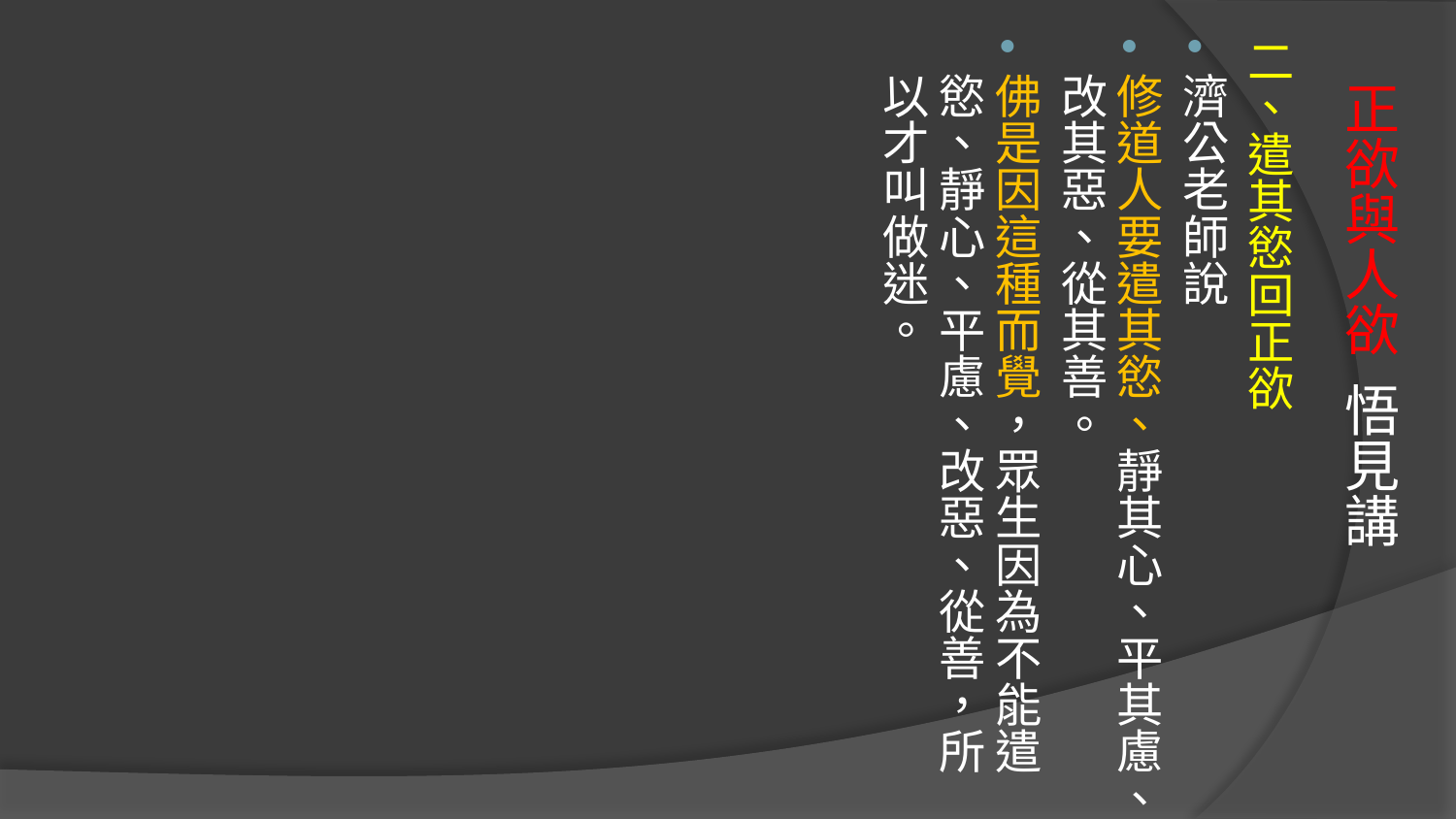

二、遣其慾回正欲
濟公老師說
修道人要遣其慾、靜其心、平其慮、改其惡、從其善。
佛是因這種而覺，眾生因為不能遣慾、靜心、平慮、改惡、從善，所以才叫做迷。

# 正欲與人欲  悟見講